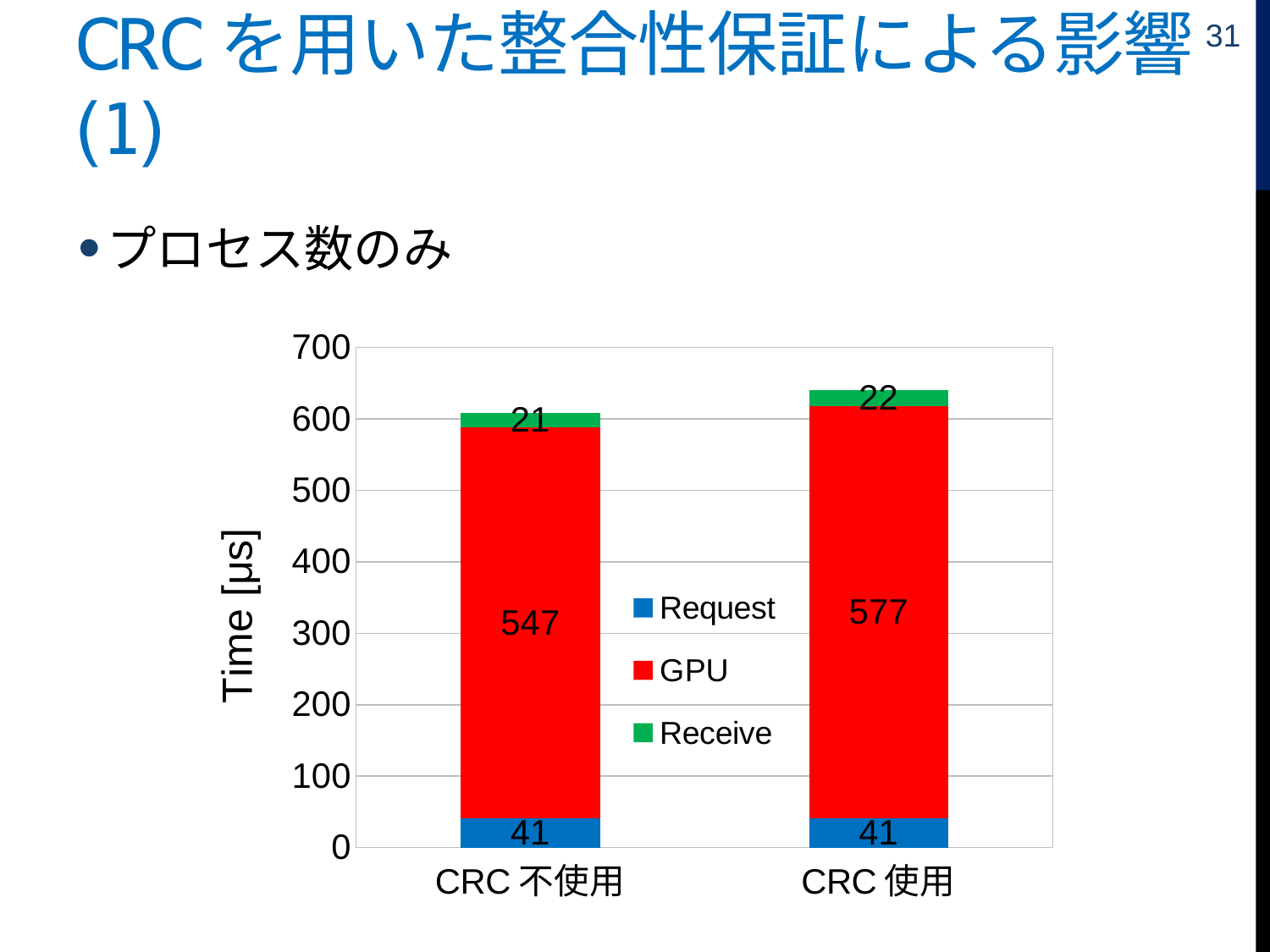

31
# CRCを用いた整合性保証による影響(1)
プロセス数のみ

### Chart

| Category | Request | GPU | Receive |
|---|---|---|---|
| CRC不使用 | 41.0 | 547.0 | 21.0 |
| CRC使用 | 41.0 | 577.0 | 22.0 |